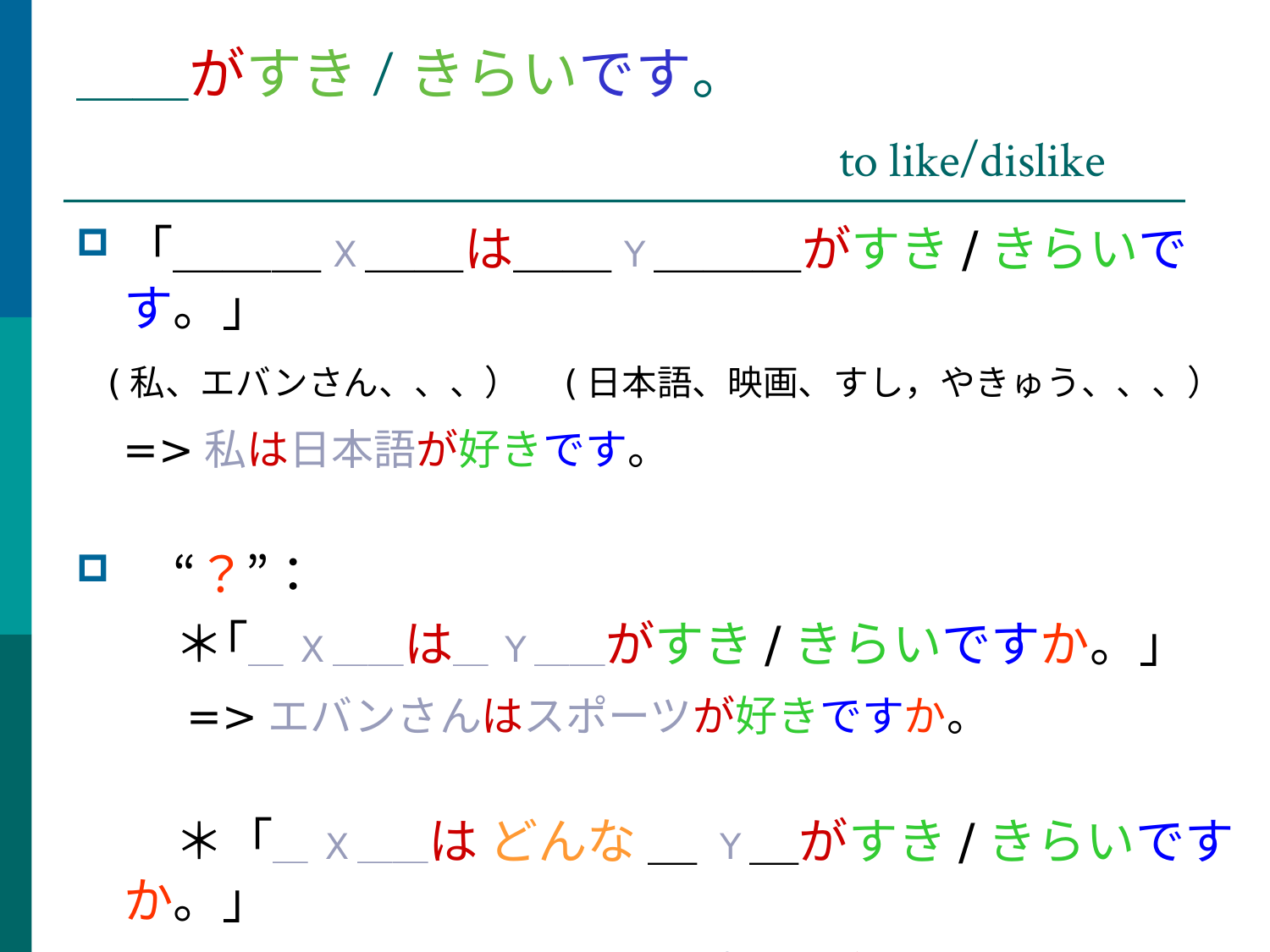

# ＿＿がすき/きらいです。 to like/dislike
「＿＿＿X＿＿は＿＿Y＿＿＿がすき/きらいです。」
  (私、エバンさん、、、）　(日本語、映画、すし，やきゅう、、、）
   =>私は日本語が好きです。

　“？”：
　　＊｢＿ X＿＿は＿ Y＿＿がすき/きらいですか。」
　　=>エバンさんはスポーツが好きですか。

　　＊「＿ X＿＿は どんな ＿ Y＿がすき/きらいですか。」
　　=>エバンさんはどんなスポーツが好きですか。